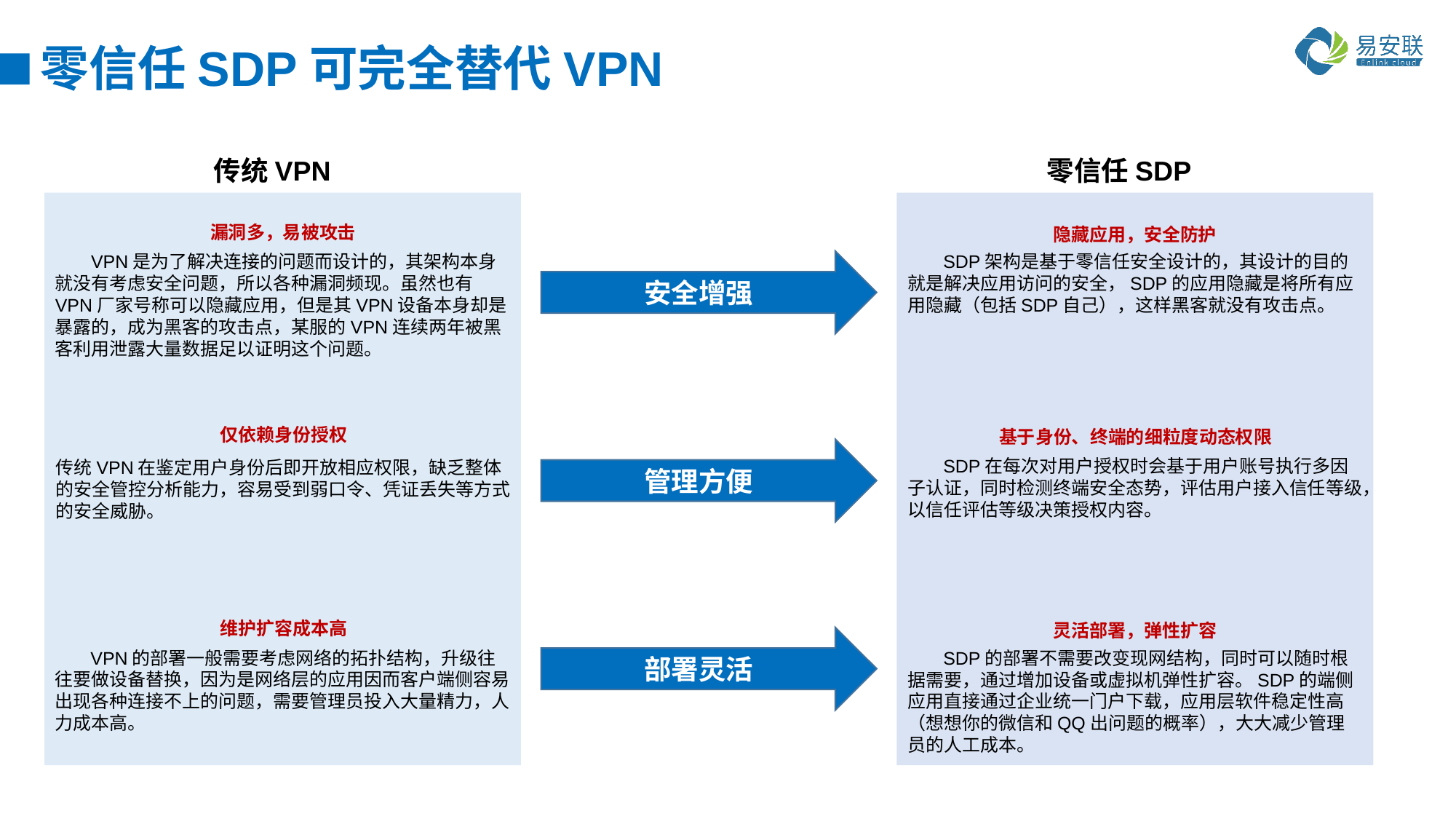

# 零信任SDP可完全替代VPN
传统VPN
零信任SDP

漏洞多，易被攻击
隐藏应用，安全防护
       VPN是为了解决连接的问题而设计的，其架构本身就没有考虑安全问题，所以各种漏洞频现。虽然也有VPN厂家号称可以隐藏应用，但是其VPN设备本身却是暴露的，成为黑客的攻击点，某服的VPN连续两年被黑客利用泄露大量数据足以证明这个问题。
       SDP架构是基于零信任安全设计的，其设计的目的就是解决应用访问的安全，SDP的应用隐藏是将所有应用隐藏（包括SDP自己），这样黑客就没有攻击点。
安全增强
仅依赖身份授权
基于身份、终端的细粒度动态权限
管理方便
       SDP在每次对用户授权时会基于用户账号执行多因子认证，同时检测终端安全态势，评估用户接入信任等级，以信任评估等级决策授权内容。
传统VPN在鉴定用户身份后即开放相应权限，缺乏整体的安全管控分析能力，容易受到弱口令、凭证丢失等方式的安全威胁。
维护扩容成本高
灵活部署，弹性扩容
部署灵活
       VPN的部署一般需要考虑网络的拓扑结构，升级往往要做设备替换，因为是网络层的应用因而客户端侧容易出现各种连接不上的问题，需要管理员投入大量精力，人力成本高。
       SDP的部署不需要改变现网结构，同时可以随时根据需要，通过增加设备或虚拟机弹性扩容。SDP的端侧应用直接通过企业统一门户下载，应用层软件稳定性高（想想你的微信和QQ出问题的概率），大大减少管理员的人工成本。